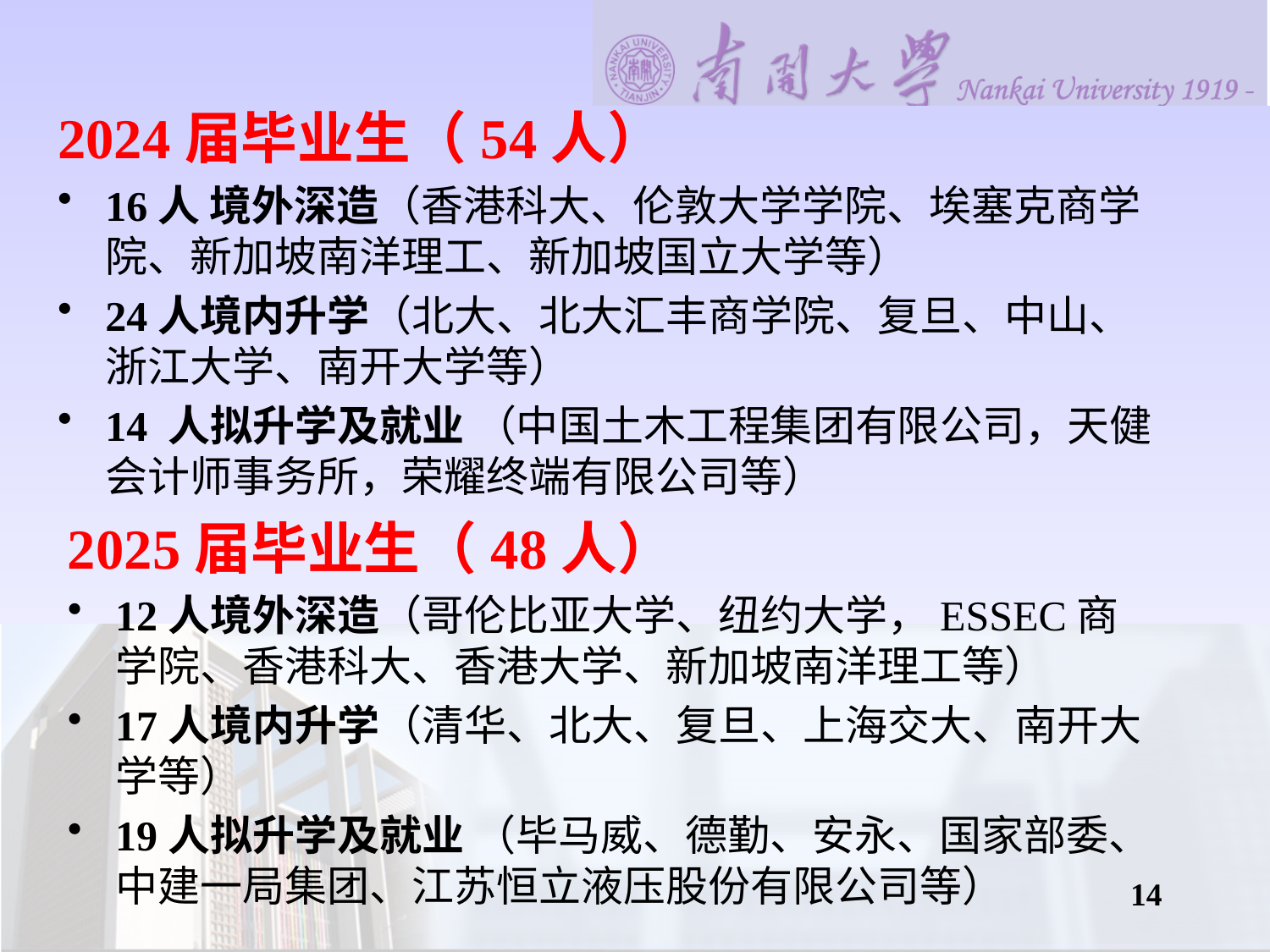

2024届毕业生（54人）
16人 境外深造（香港科大、伦敦大学学院、埃塞克商学院、新加坡南洋理工、新加坡国立大学等）
24人境内升学（北大、北大汇丰商学院、复旦、中山、浙江大学、南开大学等）
14 人拟升学及就业 （中国土木工程集团有限公司，天健会计师事务所，荣耀终端有限公司等）
2025届毕业生（48人）
12人境外深造（哥伦比亚大学、纽约大学，ESSEC商学院、香港科大、香港大学、新加坡南洋理工等）
17人境内升学（清华、北大、复旦、上海交大、南开大学等）
19人拟升学及就业 （毕马威、德勤、安永、国家部委、中建一局集团、江苏恒立液压股份有限公司等）

14